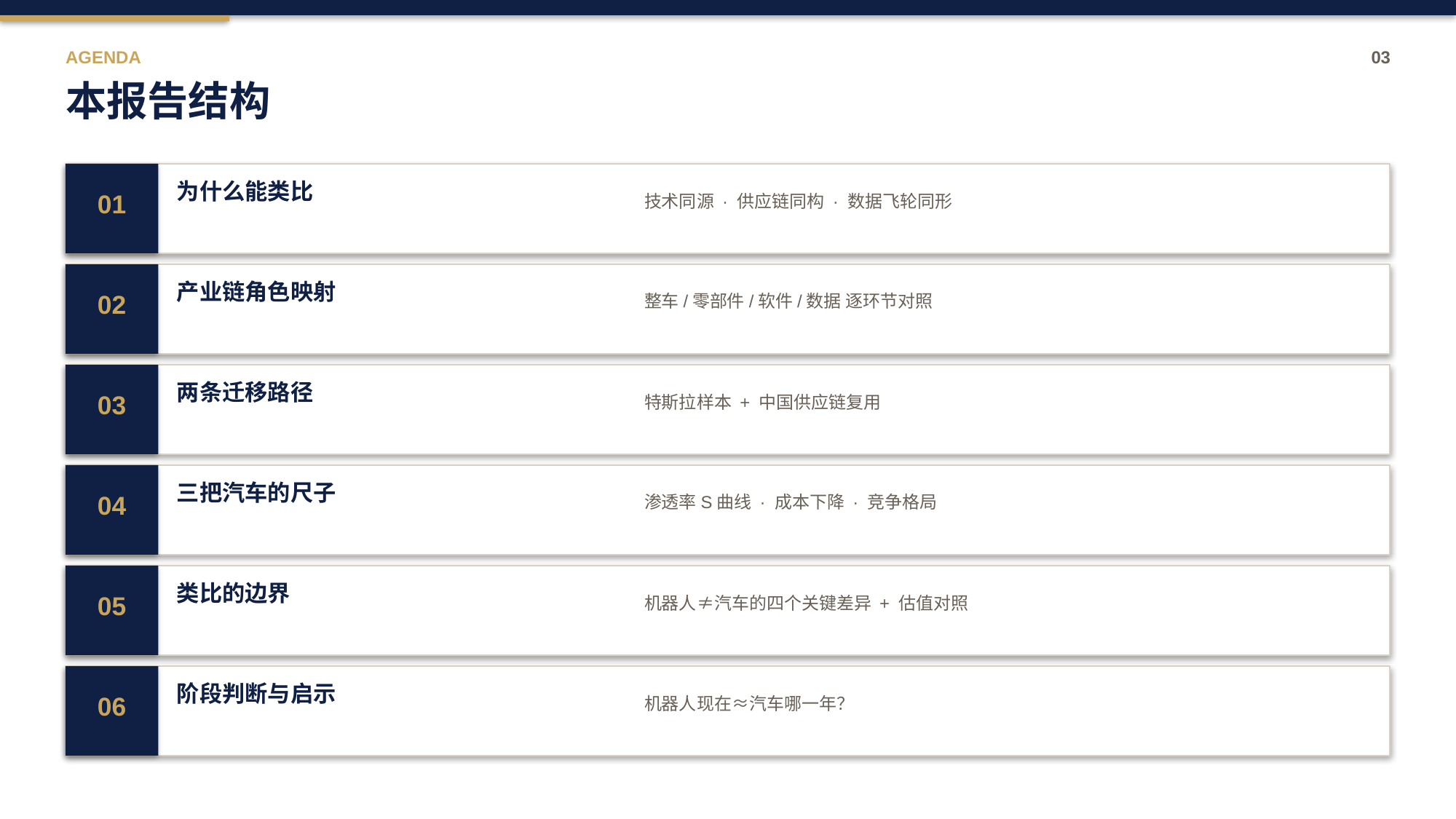

AGENDA
03
本报告结构

为什么能类比
01
技术同源 · 供应链同构 · 数据飞轮同形

产业链角色映射
02
整车/零部件/软件/数据 逐环节对照

两条迁移路径
03
特斯拉样本 + 中国供应链复用

三把汽车的尺子
04
渗透率S曲线 · 成本下降 · 竞争格局

类比的边界
05
机器人≠汽车的四个关键差异 + 估值对照

阶段判断与启示
06
机器人现在≈汽车哪一年？